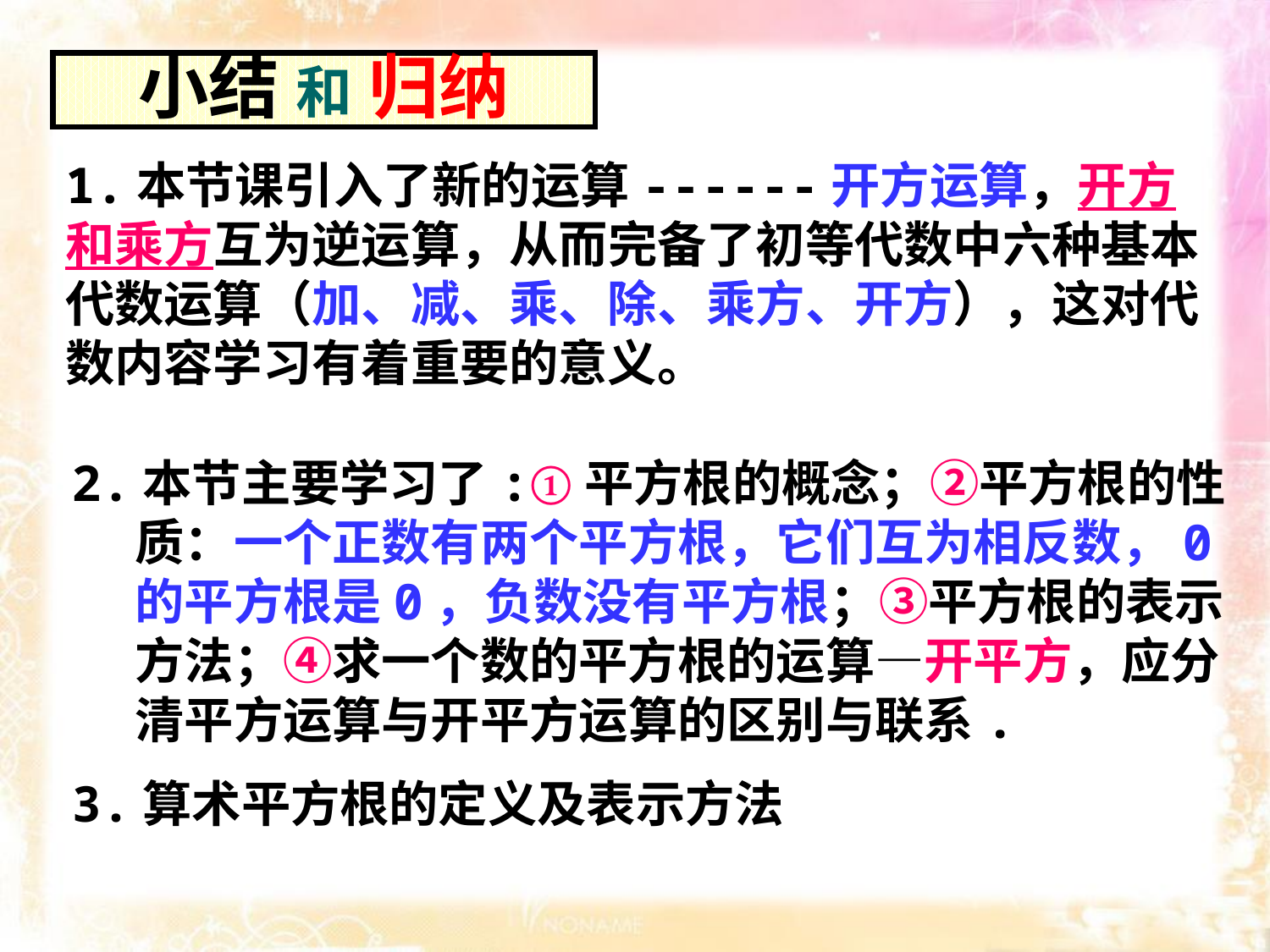

小结 和 归纳
1.本节课引入了新的运算------开方运算，开方和乘方互为逆运算，从而完备了初等代数中六种基本代数运算（加、减、乘、除、乘方、开方），这对代数内容学习有着重要的意义。
2.本节主要学习了:①平方根的概念；②平方根的性质：一个正数有两个平方根，它们互为相反数，0的平方根是0，负数没有平方根；③平方根的表示方法；④求一个数的平方根的运算—开平方，应分清平方运算与开平方运算的区别与联系.
3.算术平方根的定义及表示方法